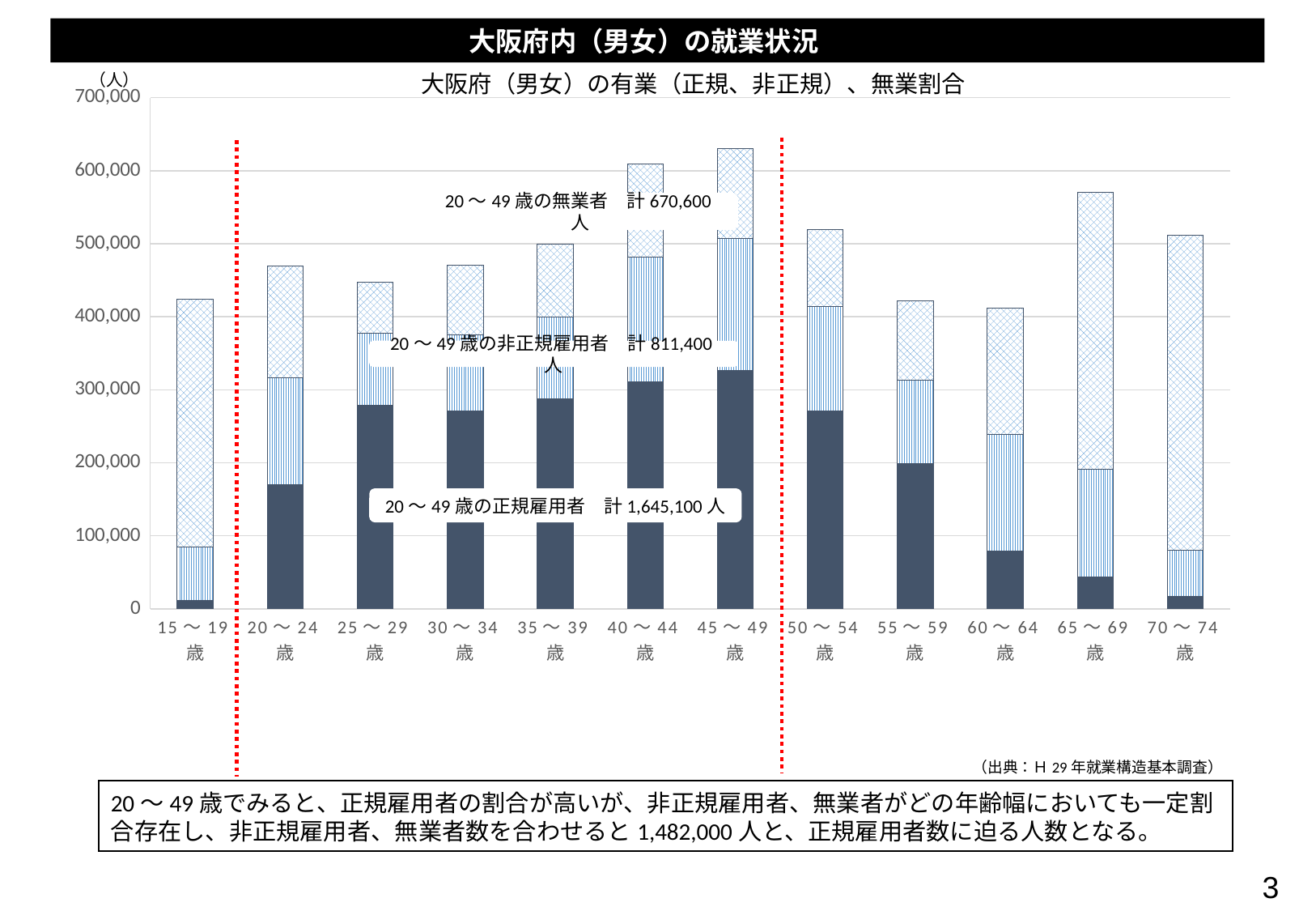

大阪府内（男女）の就業状況
（人）
大阪府（男女）の有業（正規、非正規）、無業割合

### Chart

| Category | 正規 | 非正規 | 無業 |
|---|---|---|---|
| 15～19歳 | 11300.0 | 73300.0 | 339400.0 |
| 20～24歳 | 169900.0 | 146600.0 | 153500.0 |
| 25～29歳 | 278400.0 | 98700.0 | 70100.0 |
| 30～34歳 | 271100.0 | 103700.0 | 96000.0 |
| 35～39歳 | 288200.0 | 111500.0 | 99900.0 |
| 40～44歳 | 310500.0 | 170900.0 | 128200.0 |
| 45～49歳 | 327000.0 | 180000.0 | 122900.0 |
| 50～54歳 | 271500.0 | 142800.0 | 105400.0 |
| 55～59歳 | 199100.0 | 113800.0 | 109300.0 |
| 60～64歳 | 78900.0 | 159600.0 | 173500.0 |
| 65～69歳 | 43700.0 | 146900.0 | 379700.0 |
| 70～74歳 | 16900.0 | 63700.0 | 431000.0 |
20～49歳の無業者　計670,600人
20～49歳の非正規雇用者　計811,400人
20～49歳の正規雇用者　計1,645,100人
（出典：Ｈ29年就業構造基本調査）
20～49歳でみると、正規雇用者の割合が高いが、非正規雇用者、無業者がどの年齢幅においても一定割合存在し、非正規雇用者、無業者数を合わせると1,482,000人と、正規雇用者数に迫る人数となる。
3